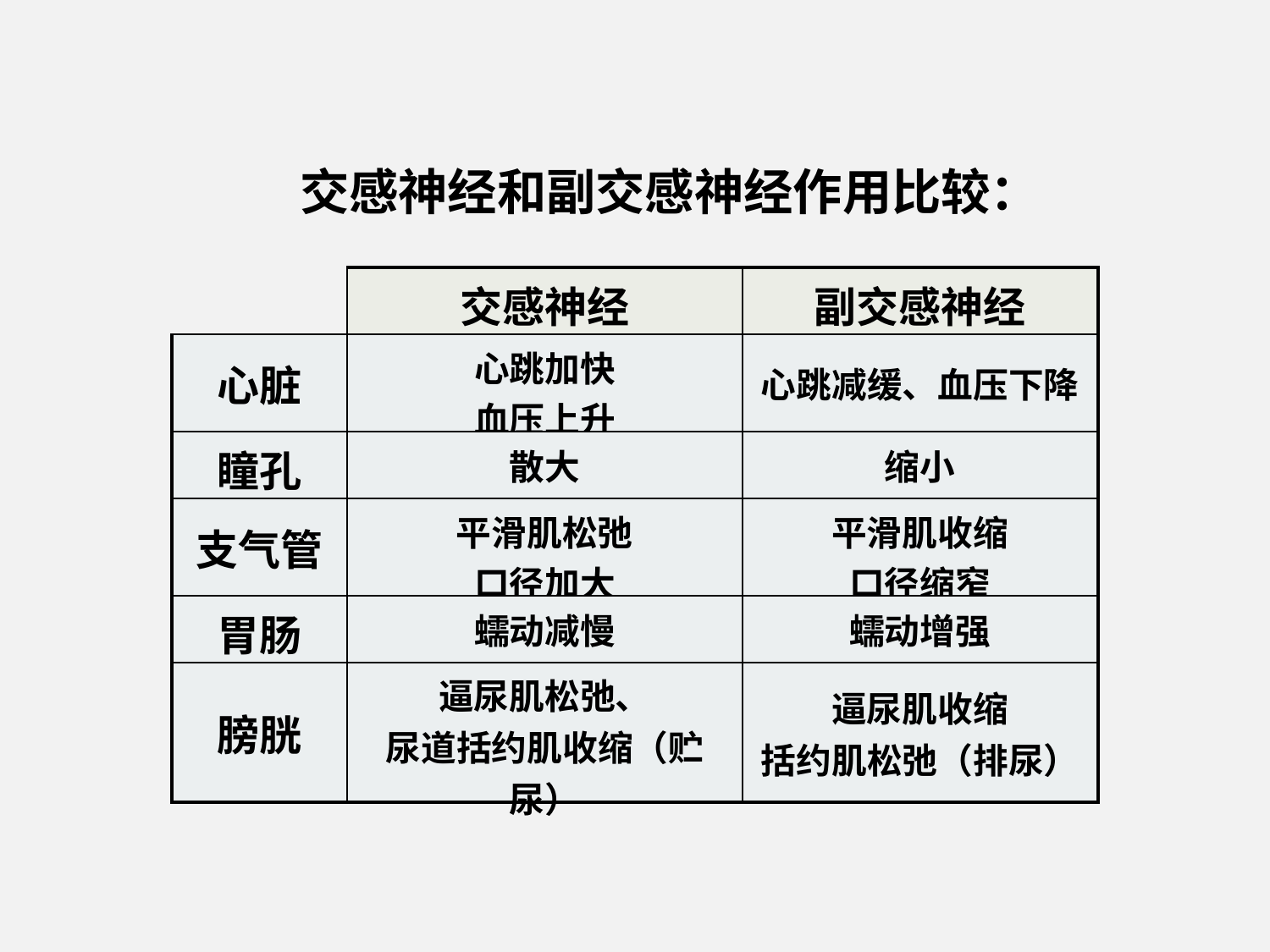

交感神经和副交感神经作用比较：
|  | 交感神经 | 副交感神经 |
| --- | --- | --- |
| 心脏 | 心跳加快 血压上升 | 心跳减缓、血压下降 |
| 瞳孔 | 散大 | 缩小 |
| 支气管 | 平滑肌松弛 口径加大 | 平滑肌收缩 口径缩窄 |
| 胃肠 | 蠕动减慢 | 蠕动增强 |
| 膀胱 | 逼尿肌松弛、 尿道括约肌收缩（贮尿） | 逼尿肌收缩 括约肌松弛（排尿） |